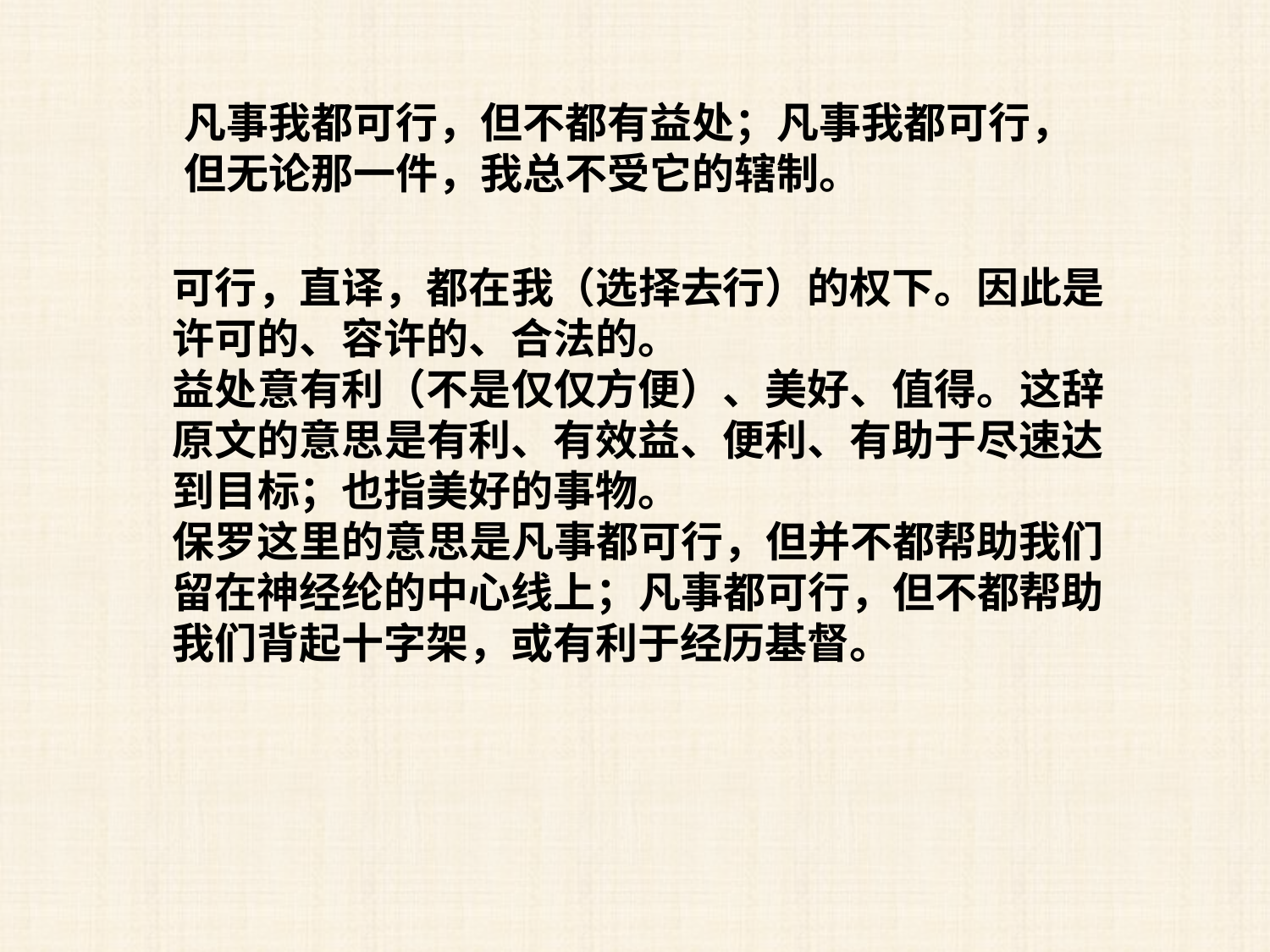

凡事我都可行，但不都有益处；凡事我都可行，但无论那一件，我总不受它的辖制。
可行，直译，都在我（选择去行）的权下。因此是许可的、容许的、合法的。
益处意有利（不是仅仅方便）、美好、值得。这辞原文的意思是有利、有效益、便利、有助于尽速达到目标；也指美好的事物。
保罗这里的意思是凡事都可行，但并不都帮助我们留在神经纶的中心线上；凡事都可行，但不都帮助我们背起十字架，或有利于经历基督。